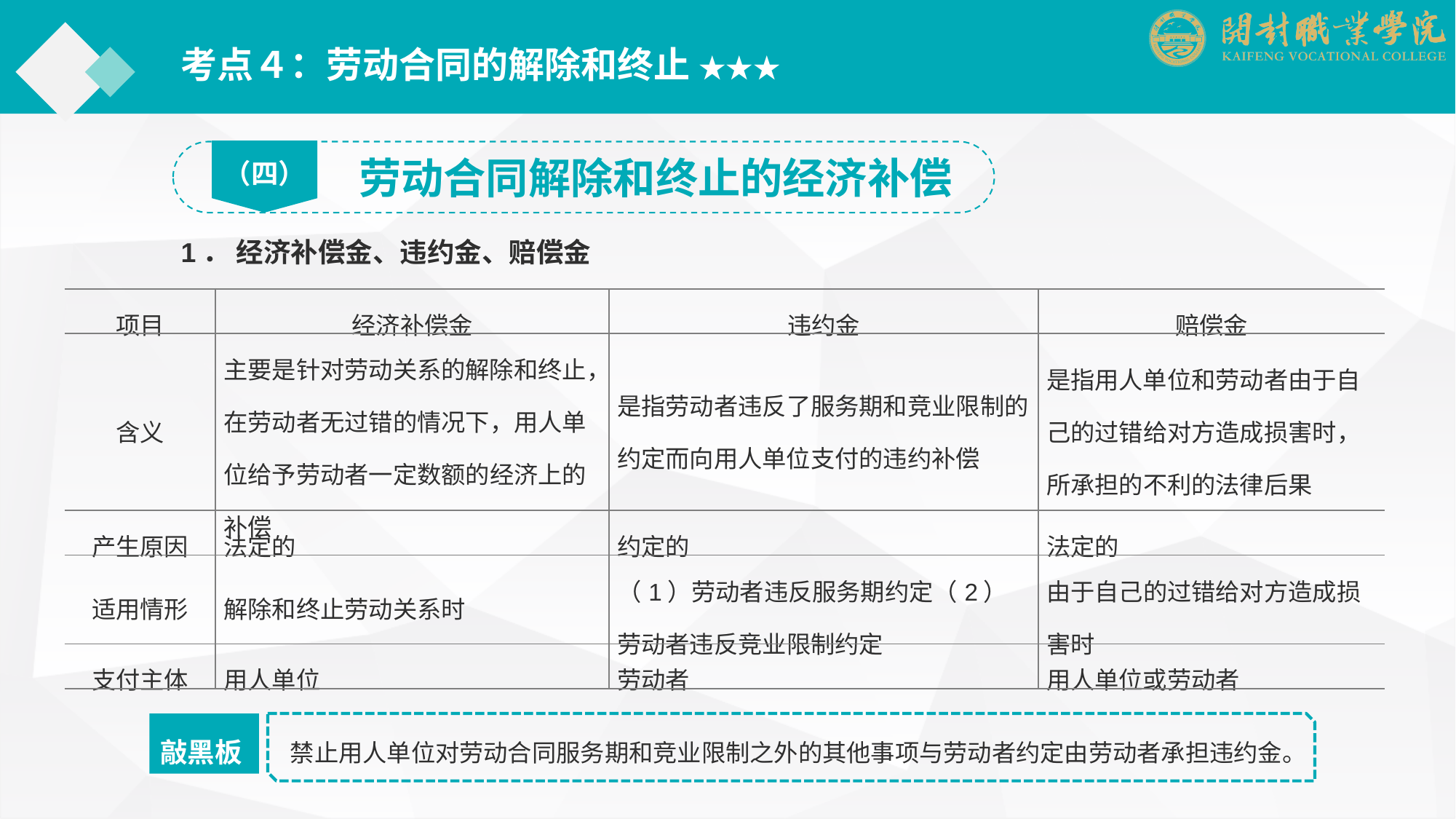

考点４：劳动合同的解除和终止 ★★★
（四）

劳动合同解除和终止的经济补偿
1． 经济补偿金、违约金、赔偿金
| 项目 | 经济补偿金 | 违约金 | 赔偿金 |
| --- | --- | --- | --- |
| 含义 | 主要是针对劳动关系的解除和终止，在劳动者无过错的情况下，用人单位给予劳动者一定数额的经济上的补偿 | 是指劳动者违反了服务期和竞业限制的约定而向用人单位支付的违约补偿 | 是指用人单位和劳动者由于自己的过错给对方造成损害时，所承担的不利的法律后果 |
| 产生原因 | 法定的 | 约定的 | 法定的 |
| 适用情形 | 解除和终止劳动关系时 | （1）劳动者违反服务期约定（2）劳动者违反竞业限制约定 | 由于自己的过错给对方造成损害时 |
| 支付主体 | 用人单位 | 劳动者 | 用人单位或劳动者 |
敲黑板

禁止用人单位对劳动合同服务期和竞业限制之外的其他事项与劳动者约定由劳动者承担违约金。